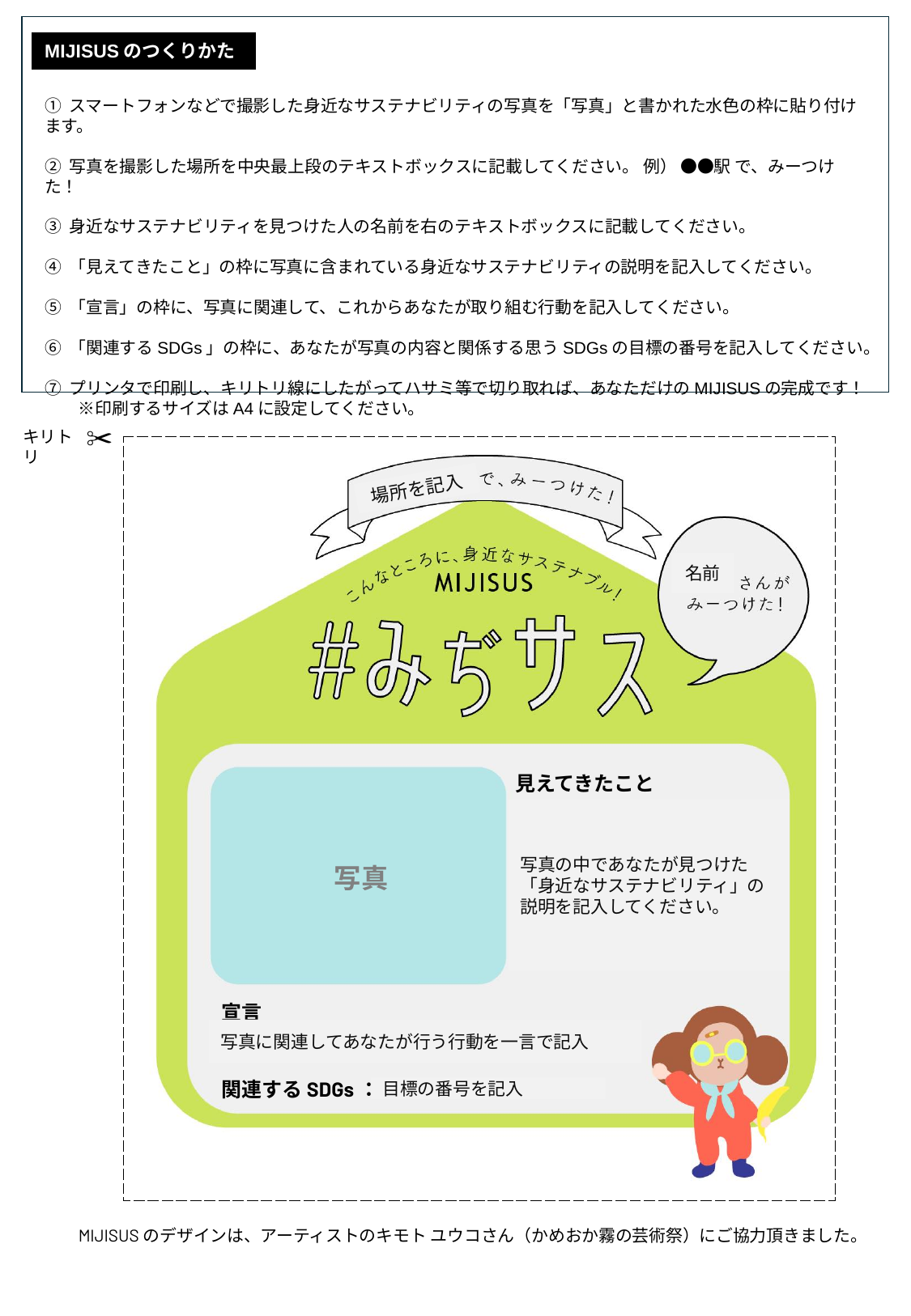

場所を記入
名前
写真の中であなたが見つけた「身近なサステナビリティ」の説明を記入してください。
写真に関連してあなたが行う行動を一言で記入
目標の番号を記入